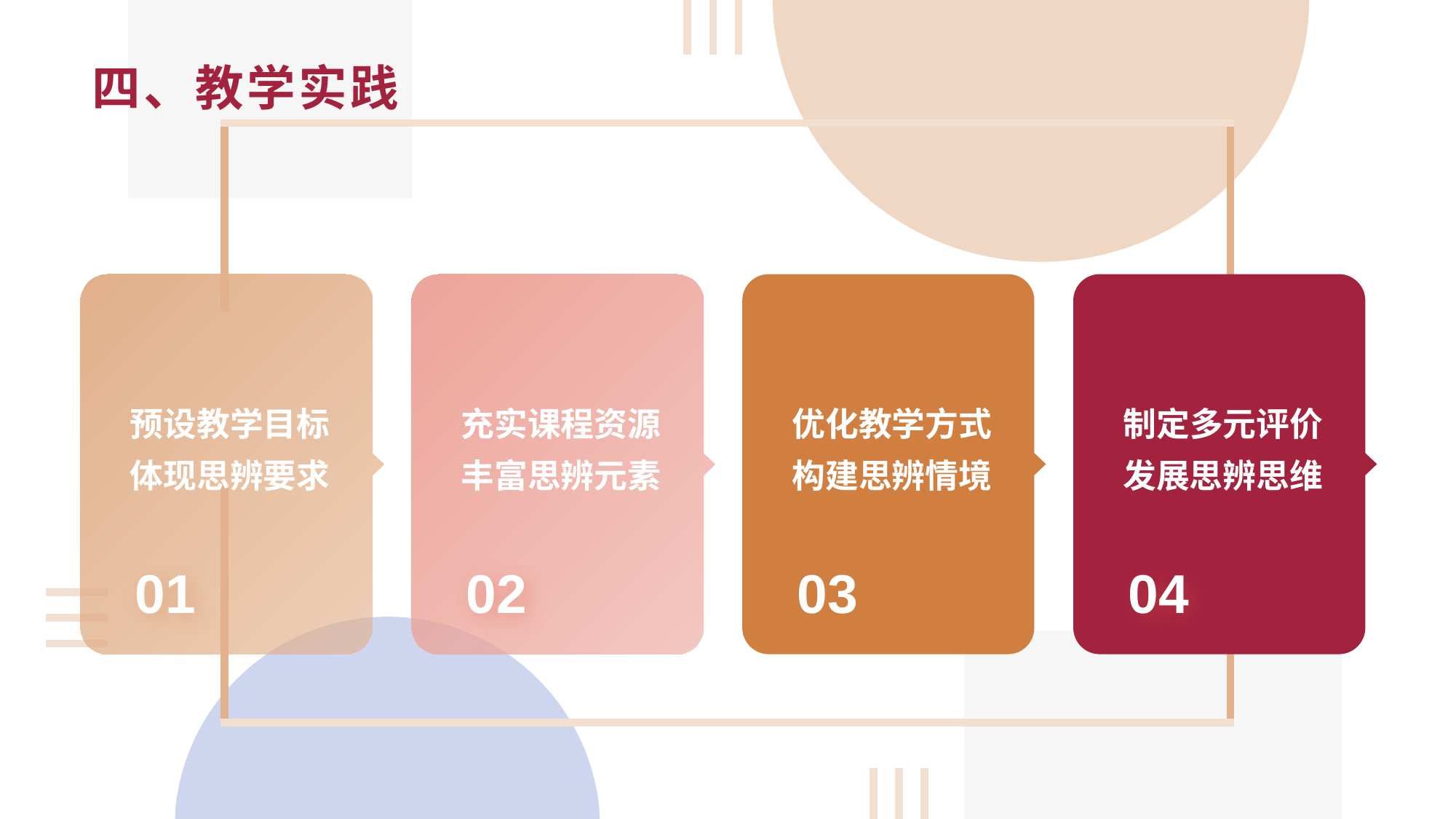

# 四、教学实践
预设教学目标
体现思辨要求
制定多元评价
发展思辨思维
充实课程资源
丰富思辨元素
优化教学方式
构建思辨情境
01
02
03
04